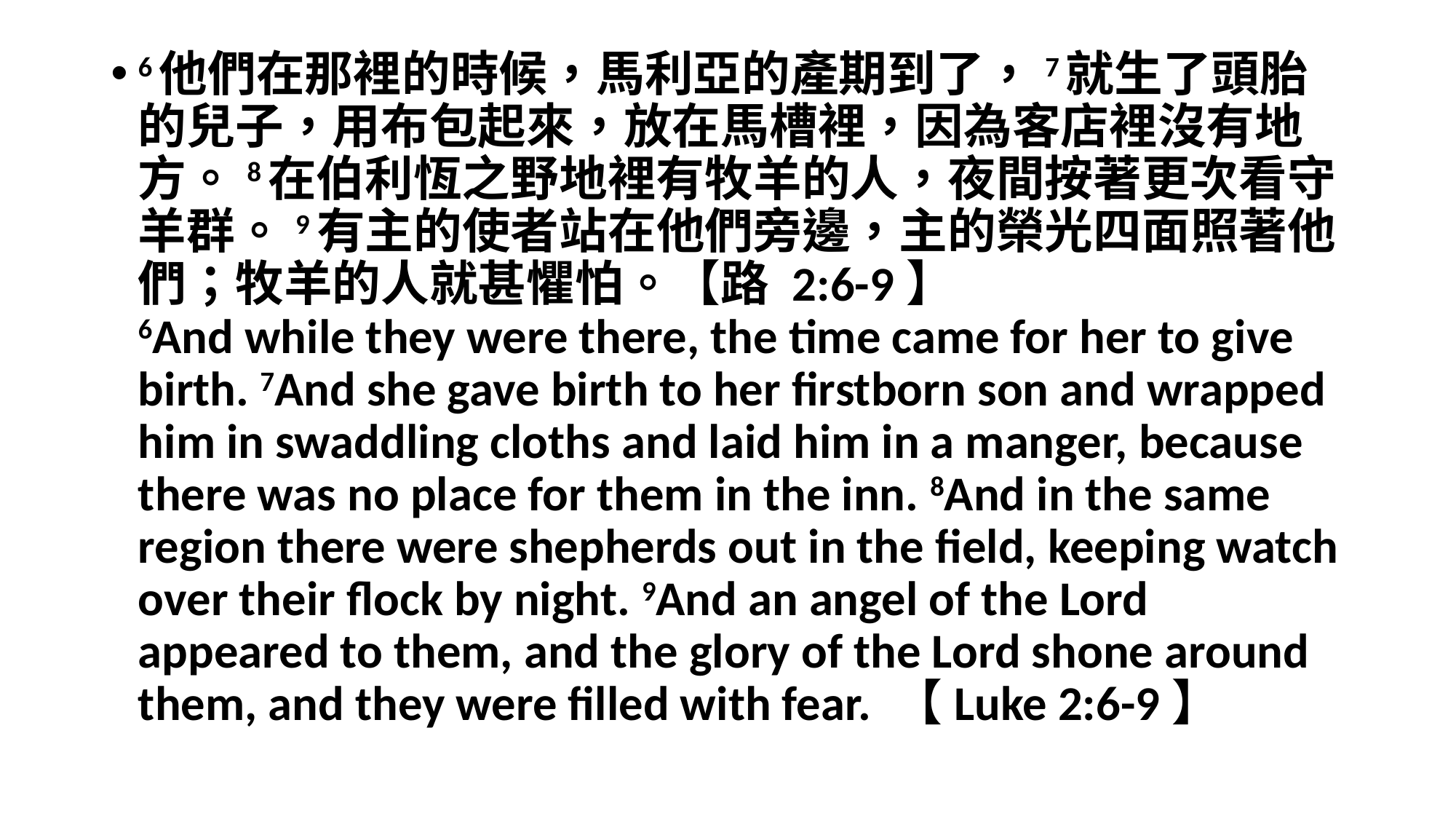

#
6他們在那裡的時候，馬利亞的產期到了，7就生了頭胎的兒子，用布包起來，放在馬槽裡，因為客店裡沒有地方。8在伯利恆之野地裡有牧羊的人，夜間按著更次看守羊群。9有主的使者站在他們旁邊，主的榮光四面照著他們；牧羊的人就甚懼怕。【路 2:6-9】
6And while they were there, the time came for her to give birth. 7And she gave birth to her firstborn son and wrapped him in swaddling cloths and laid him in a manger, because there was no place for them in the inn. 8And in the same region there were shepherds out in the field, keeping watch over their flock by night. 9And an angel of the Lord appeared to them, and the glory of the Lord shone around them, and they were filled with fear. 【Luke 2:6-9】